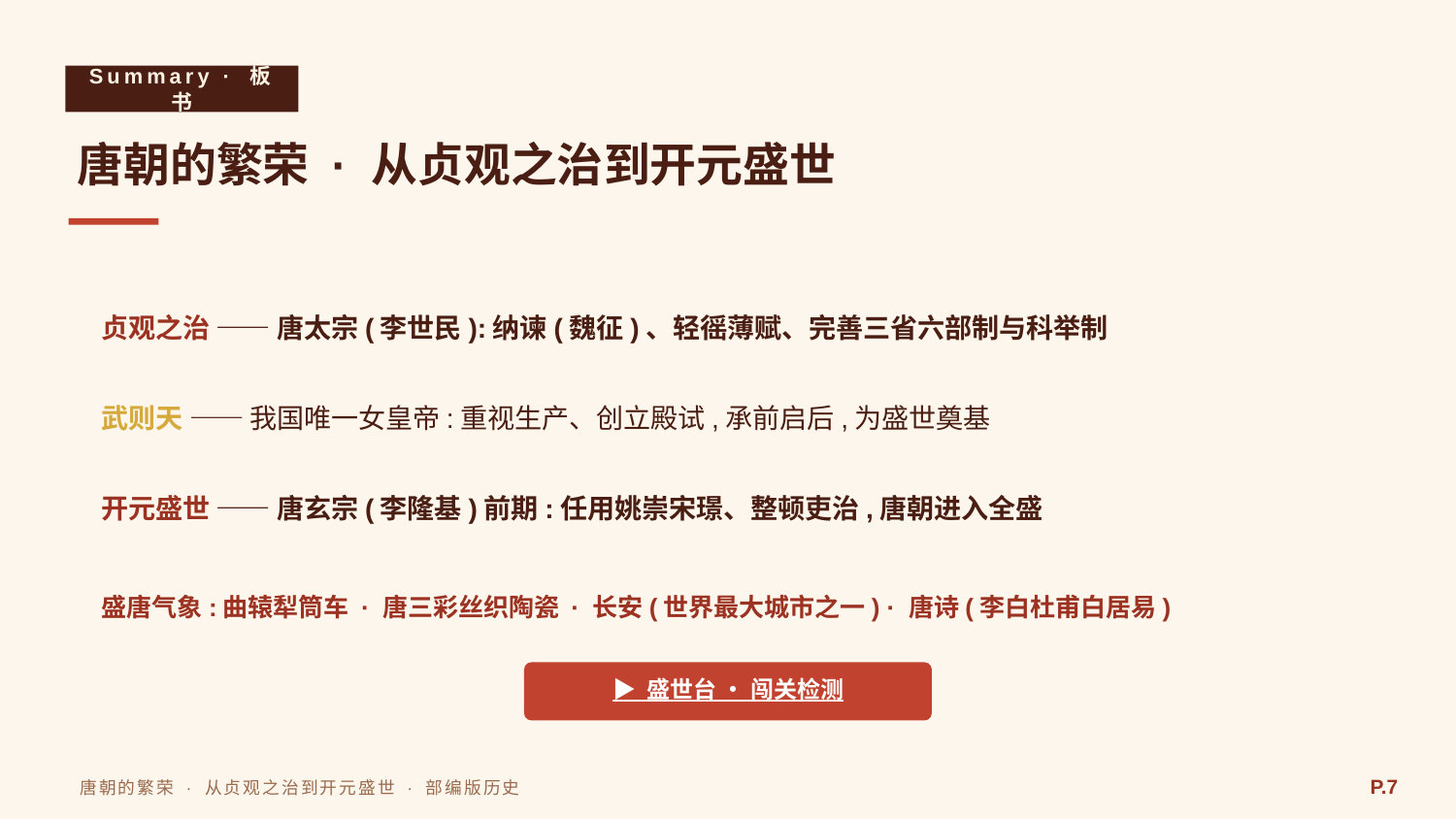

Summary · 板书

唐朝的繁荣 · 从贞观之治到开元盛世

贞观之治 —— 唐太宗(李世民):纳谏(魏征)、轻徭薄赋、完善三省六部制与科举制
武则天 —— 我国唯一女皇帝:重视生产、创立殿试,承前启后,为盛世奠基
开元盛世 —— 唐玄宗(李隆基)前期:任用姚崇宋璟、整顿吏治,唐朝进入全盛
盛唐气象:曲辕犁筒车 · 唐三彩丝织陶瓷 · 长安(世界最大城市之一) · 唐诗(李白杜甫白居易)
▶  盛世台 · 闯关检测

P.7
唐朝的繁荣 · 从贞观之治到开元盛世 · 部编版历史